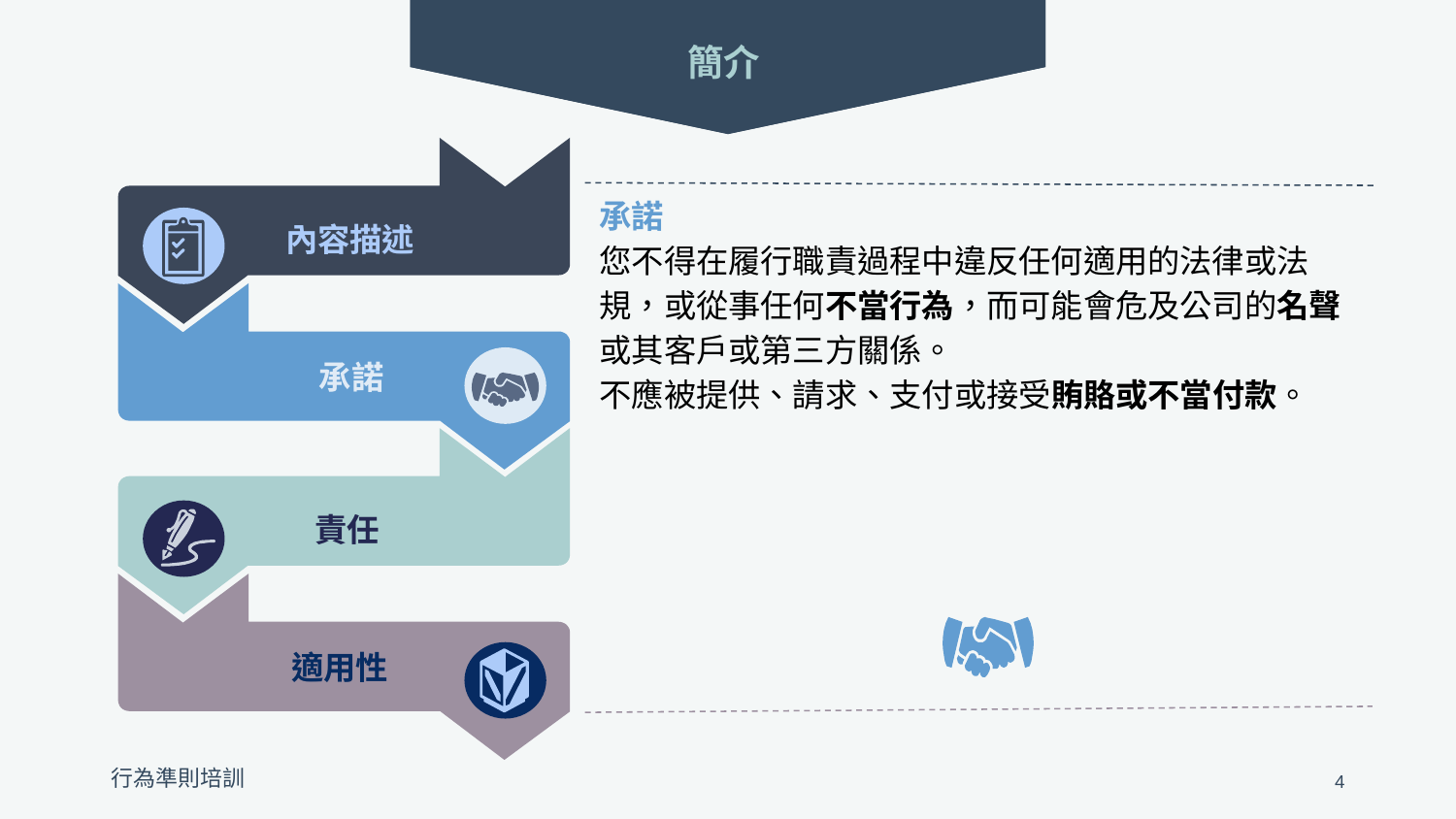

簡介

內容描述

承諾

責任

適用性
承諾
您不得在履行職責過程中違反任何適用的法律或法規，或從事任何不當行為，而可能會危及公司的名聲或其客戶或第三方關係。
不應被提供、請求、支付或接受賄賂或不當付款。

4